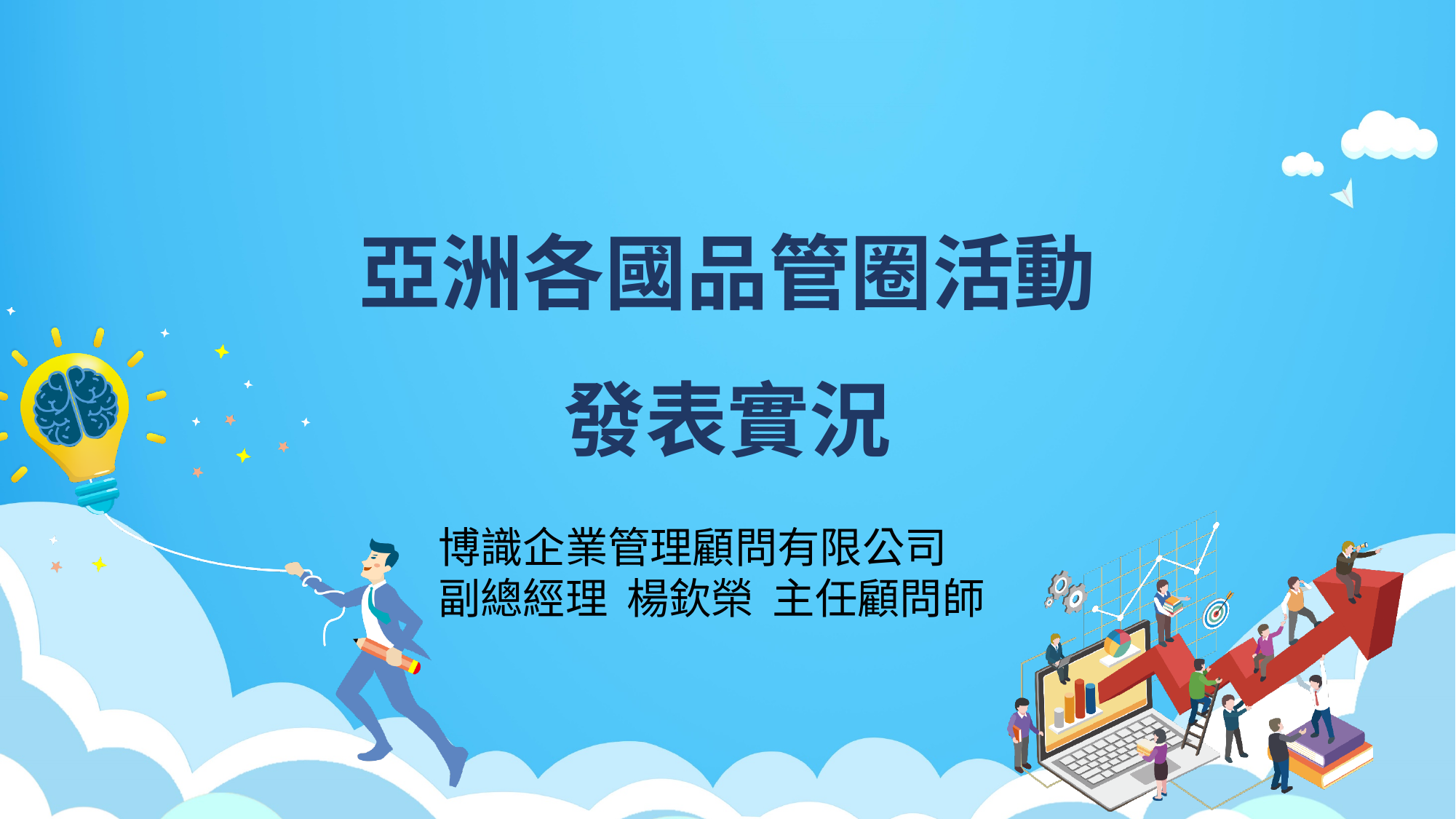

# 亞洲各國品管圈活動 發表實況
博識企業管理顧問有限公司
副總經理  楊欽榮  主任顧問師